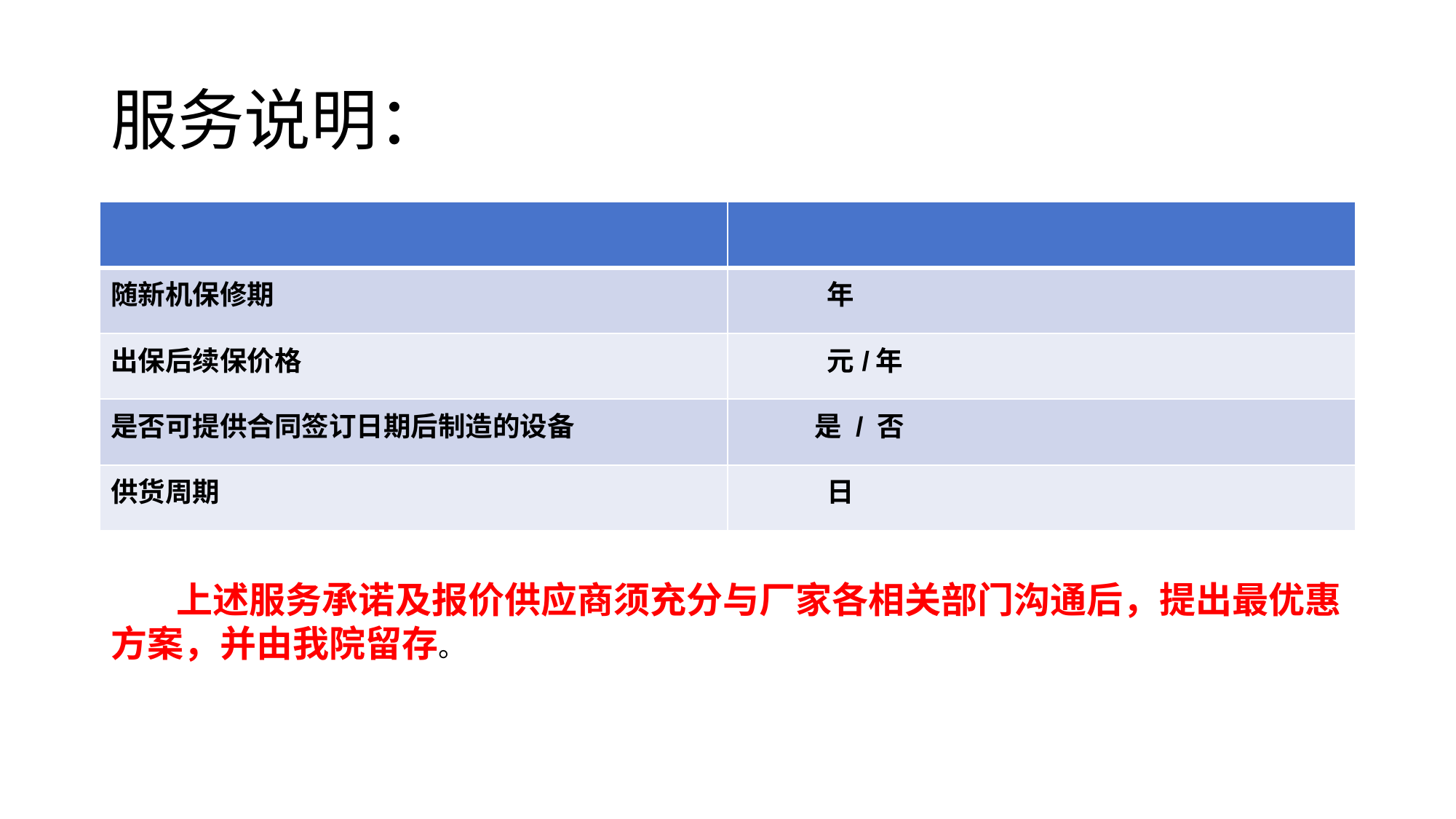

# 服务说明：
|  |  |
| --- | --- |
| 随新机保修期 | 年 |
| 出保后续保价格 | 元/年 |
| 是否可提供合同签订日期后制造的设备 | 是 / 否 |
| 供货周期 | 日 |
       上述服务承诺及报价供应商须充分与厂家各相关部门沟通后，提出最优惠方案，并由我院留存。